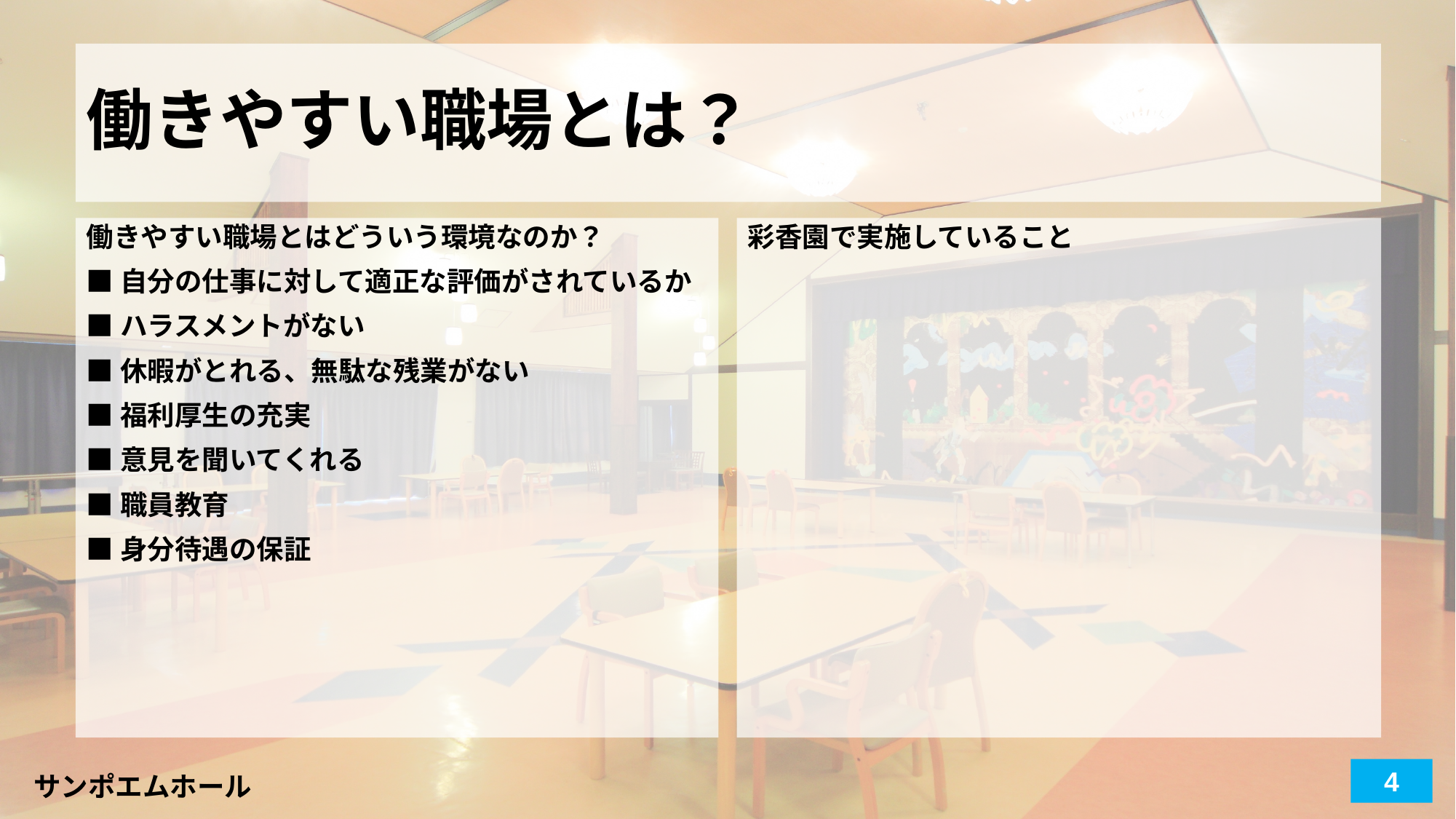

# 働きやすい職場とは？
働きやすい職場とはどういう環境なのか？
■自分の仕事に対して適正な評価がされているか
■ハラスメントがない
■休暇がとれる、無駄な残業がない
■福利厚生の充実
■意見を聞いてくれる
■職員教育
■身分待遇の保証
彩香園で実施していること
4
サンポエムホール